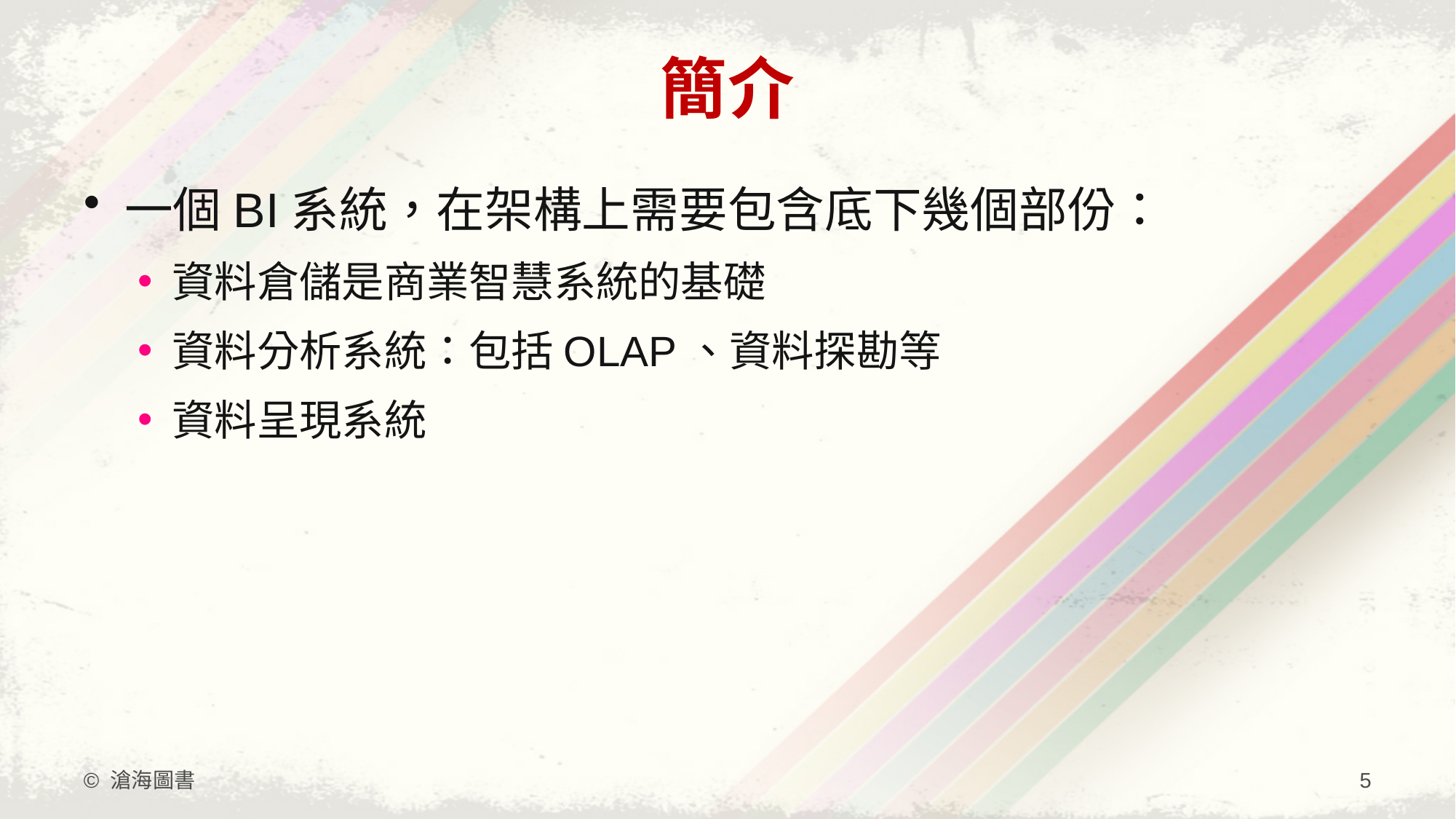

# 簡介
一個BI系統，在架構上需要包含底下幾個部份：
資料倉儲是商業智慧系統的基礎
資料分析系統：包括OLAP、資料探勘等
資料呈現系統
© 滄海圖書

5